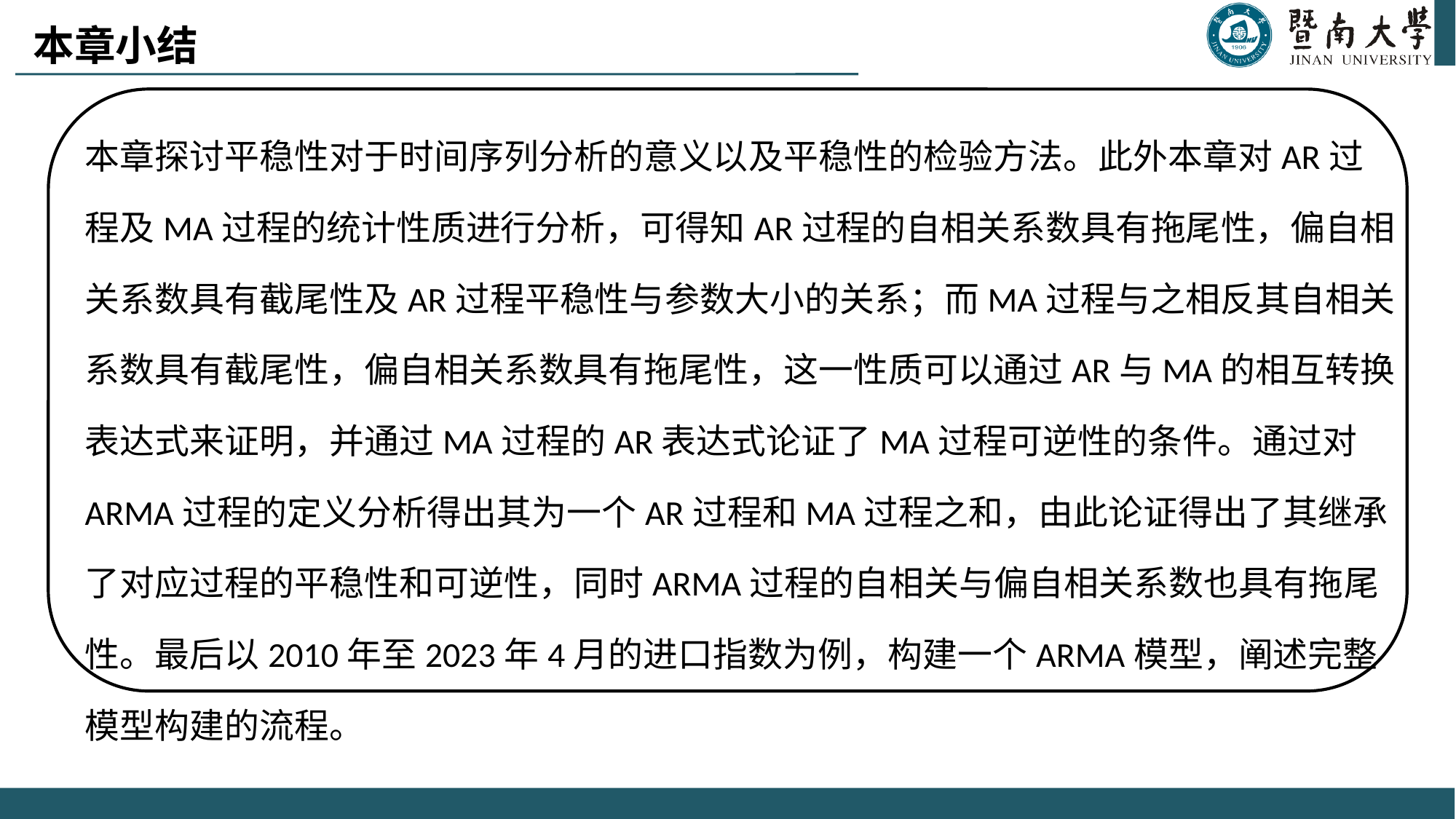

本章小结

本章探讨平稳性对于时间序列分析的意义以及平稳性的检验方法。此外本章对AR过程及MA过程的统计性质进行分析，可得知AR过程的自相关系数具有拖尾性，偏自相关系数具有截尾性及AR过程平稳性与参数大小的关系；而MA过程与之相反其自相关系数具有截尾性，偏自相关系数具有拖尾性，这一性质可以通过AR与MA的相互转换表达式来证明，并通过MA过程的AR表达式论证了MA过程可逆性的条件。通过对ARMA过程的定义分析得出其为一个AR过程和MA过程之和，由此论证得出了其继承了对应过程的平稳性和可逆性，同时ARMA过程的自相关与偏自相关系数也具有拖尾性。最后以2010年至2023年4月的进口指数为例，构建一个ARMA模型，阐述完整模型构建的流程。